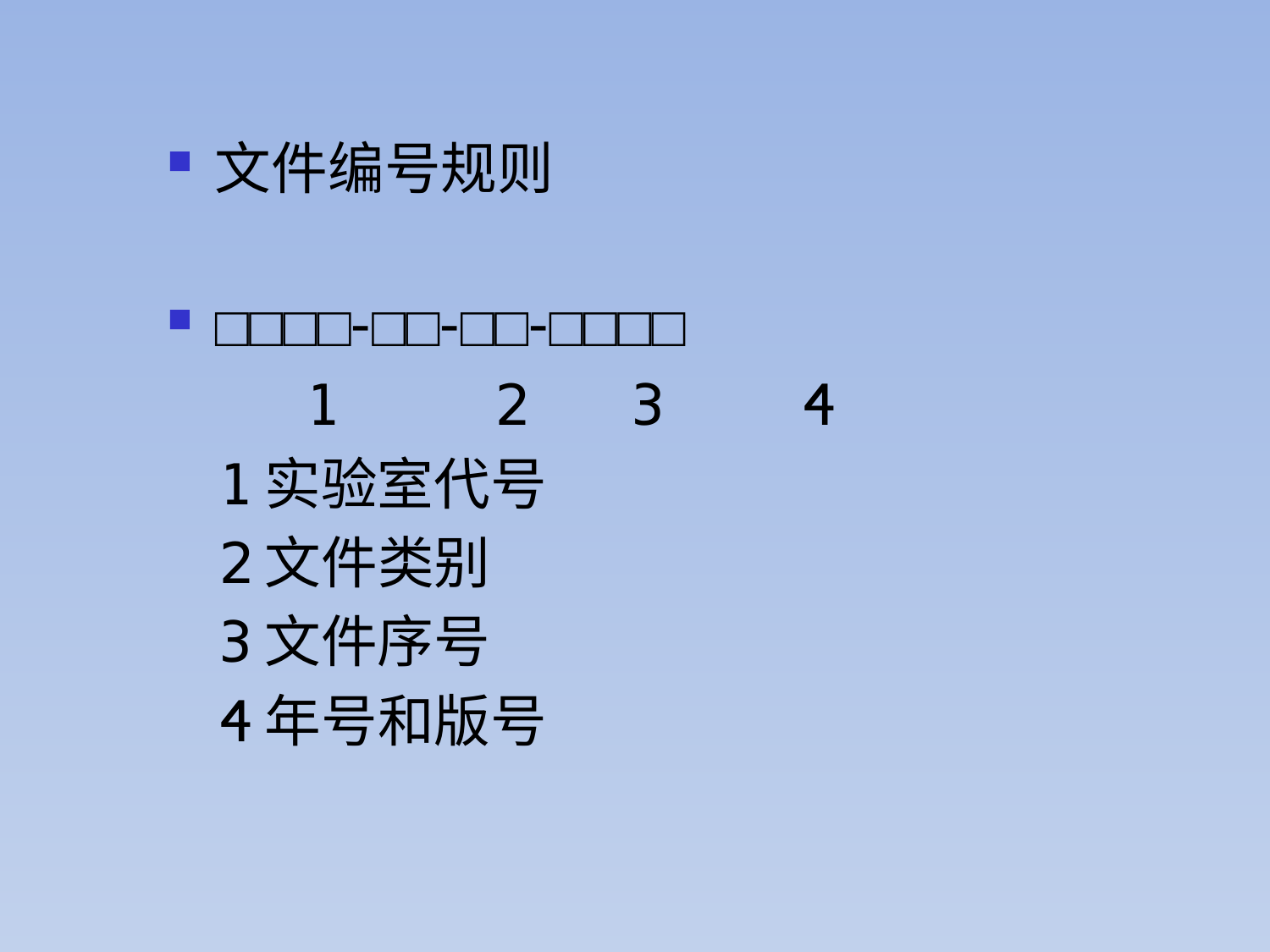

文件编号规则

□□□□-□□-□□-□□□□
        1         2      3        4
   1实验室代号
   2文件类别
   3文件序号
   4年号和版号